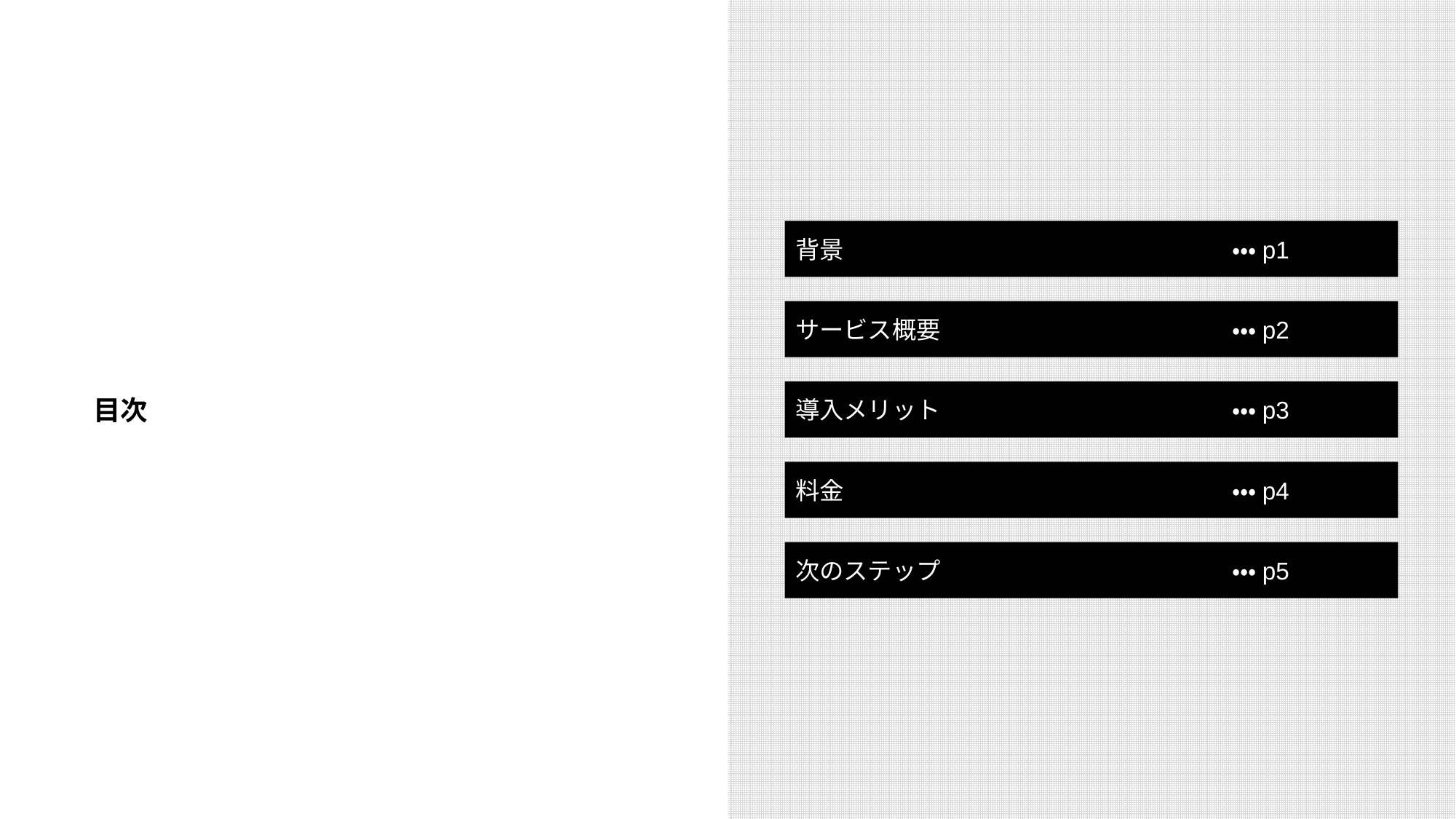

背景				・・・p1
サービス概要			・・・p2
導入メリット			・・・p3
料金				・・・p4
次のステップ			・・・p5
目次